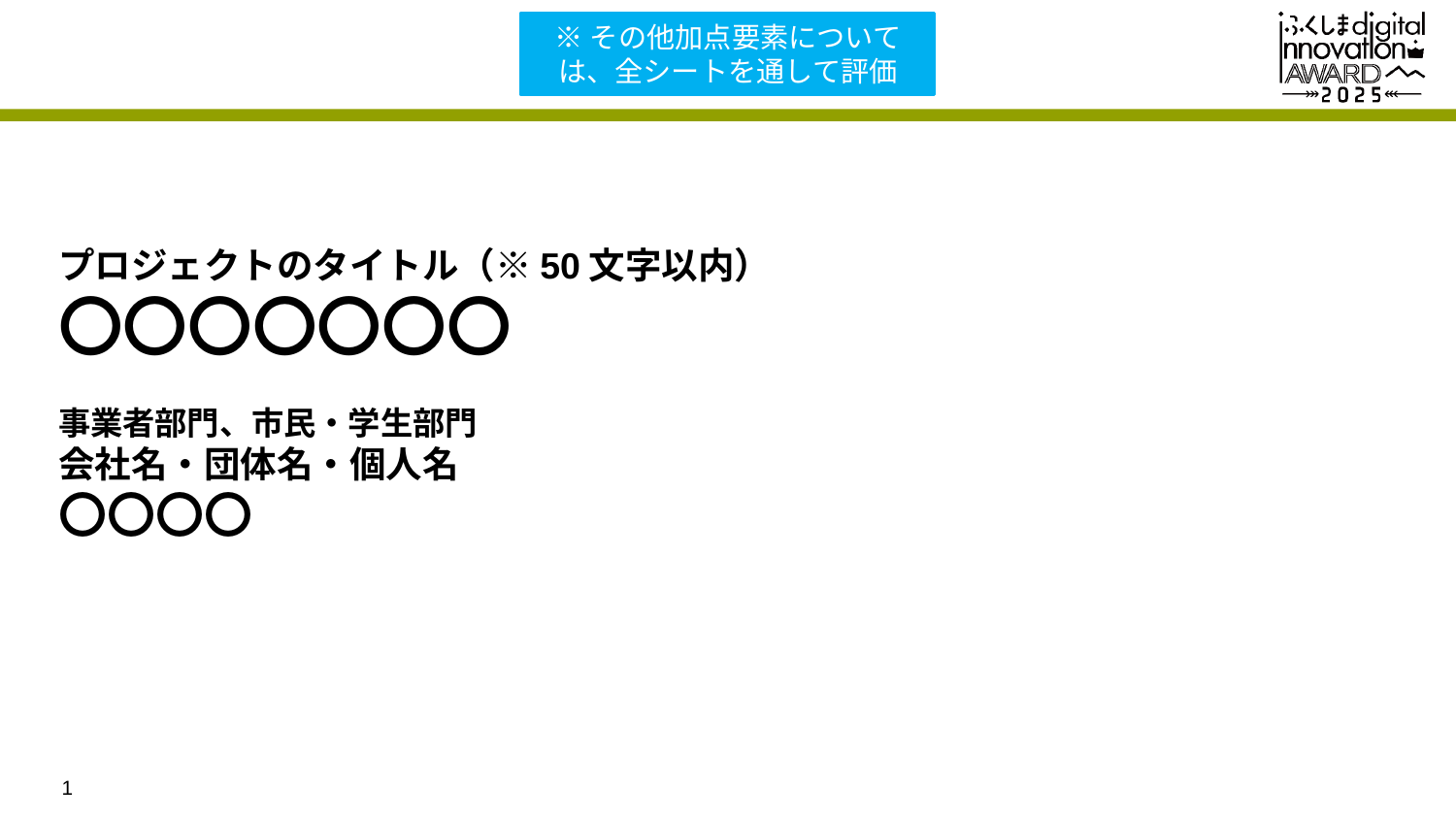

※その他加点要素については、全シートを通して評価
プロジェクトのタイトル（※50文字以内）
〇〇〇〇〇〇〇
事業者部門、市民・学生部門
会社名・団体名・個人名
〇〇〇〇

1